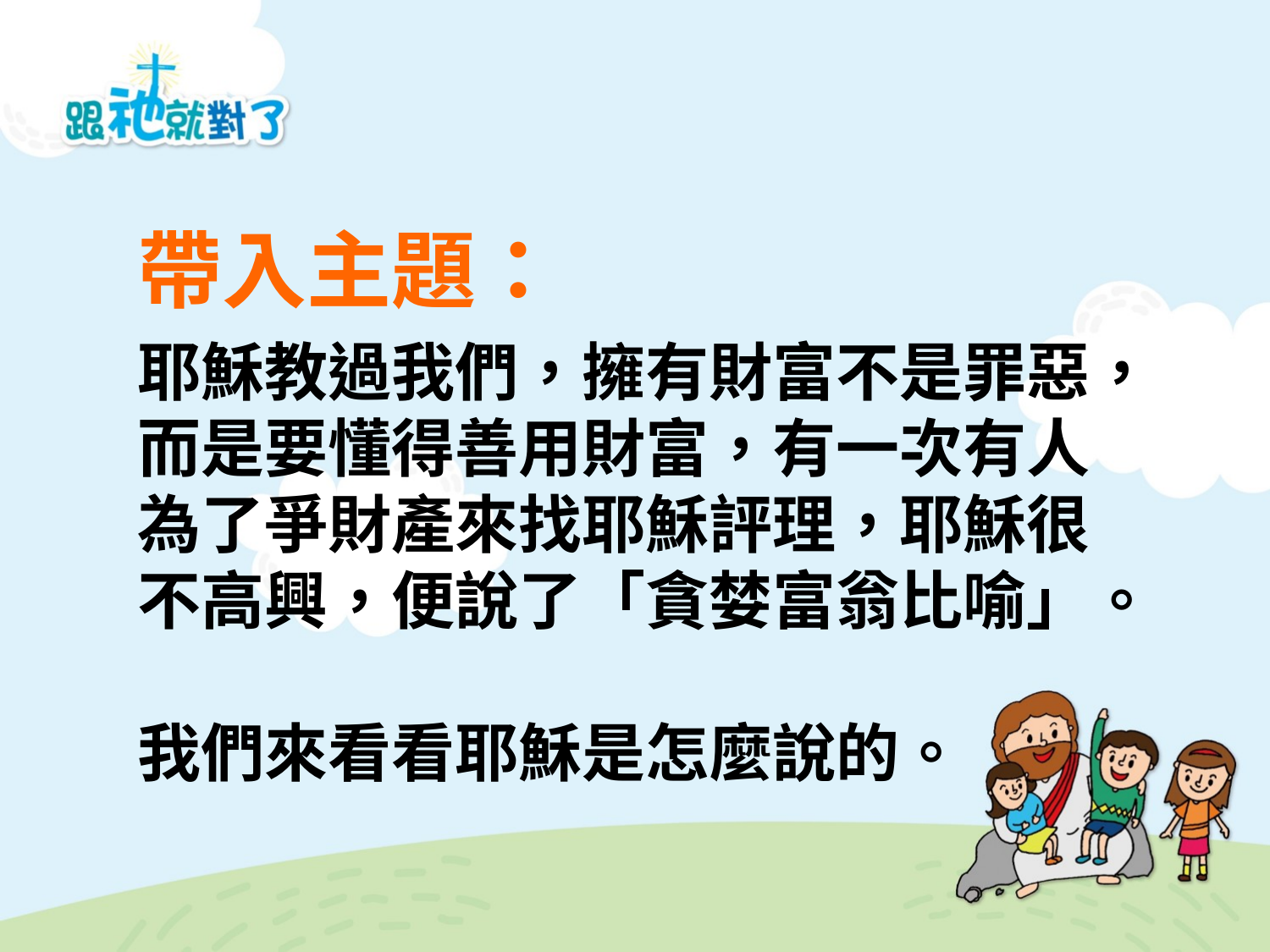

帶入主題：
耶穌教過我們，擁有財富不是罪惡，而是要懂得善用財富，有一次有人為了爭財產來找耶穌評理，耶穌很不高興，便說了「貪婪富翁比喻」。

我們來看看耶穌是怎麼說的。